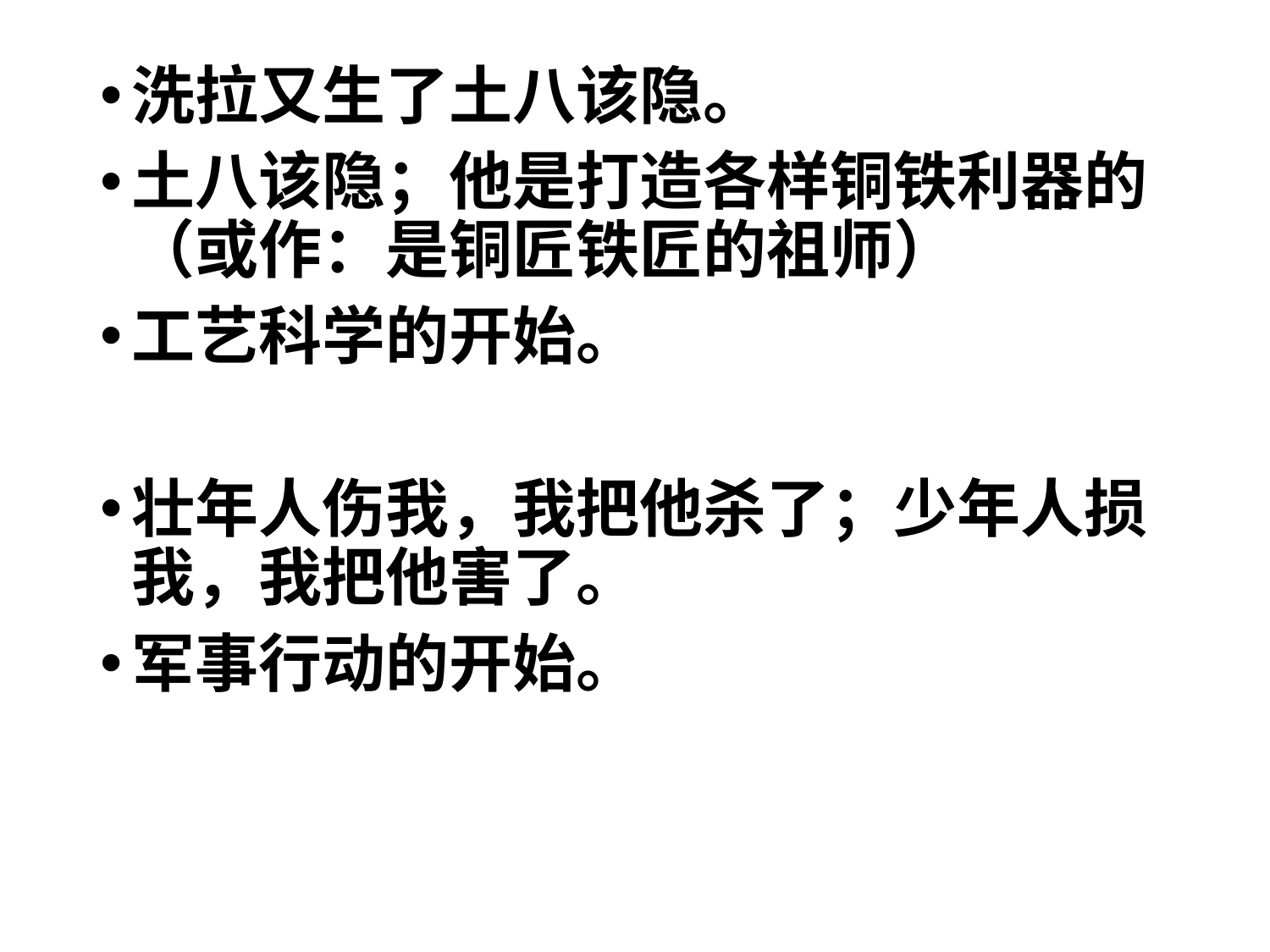

洗拉又生了土八该隐。
土八该隐；他是打造各样铜铁利器的（或作：是铜匠铁匠的祖师）
工艺科学的开始。

壮年人伤我，我把他杀了；少年人损我，我把他害了。
军事行动的开始。